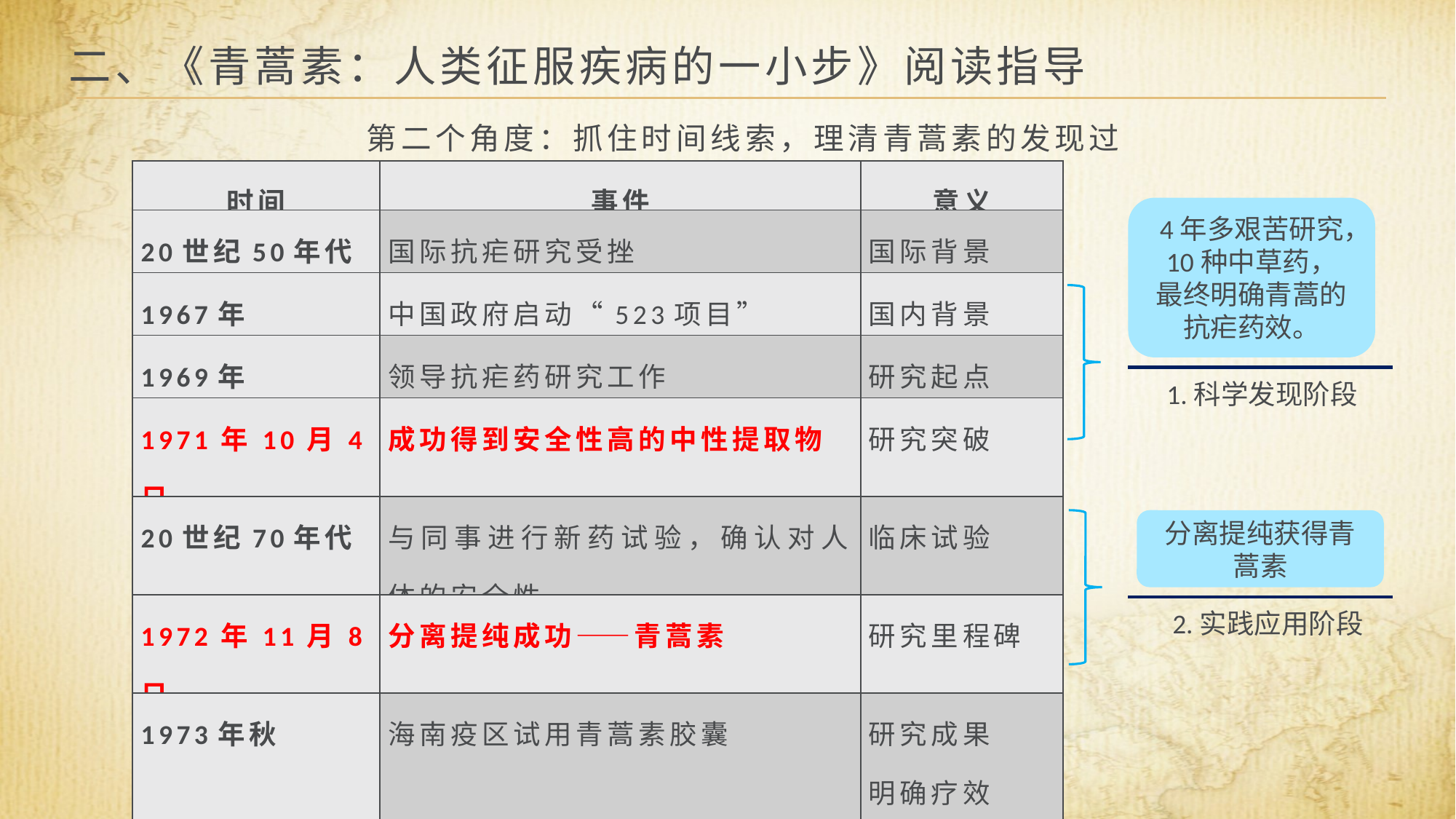

二、《青蒿素：人类征服疾病的一小步》阅读指导
第二个角度：抓住时间线索，理清青蒿素的发现过程。
| 时间 | 事件 | 意义 |
| --- | --- | --- |
| 20世纪50年代 | 国际抗疟研究受挫 | 国际背景 |
| 1967年 | 中国政府启动“523项目” | 国内背景 |
| 1969年 | 领导抗疟药研究工作 | 研究起点 |
| 1971年10月4日 | 成功得到安全性高的中性提取物 | 研究突破 |
| 20世纪70年代 | 与同事进行新药试验，确认对人体的安全性 | 临床试验 |
| 1972年11月8日 | 分离提纯成功——青蒿素 | 研究里程碑 |
| 1973年秋 | 海南疫区试用青蒿素胶囊 | 研究成果 明确疗效 |
4年多艰苦研究，10种中草药，
最终明确青蒿的抗疟药效。

1.科学发现阶段
分离提纯获得青蒿素

2.实践应用阶段